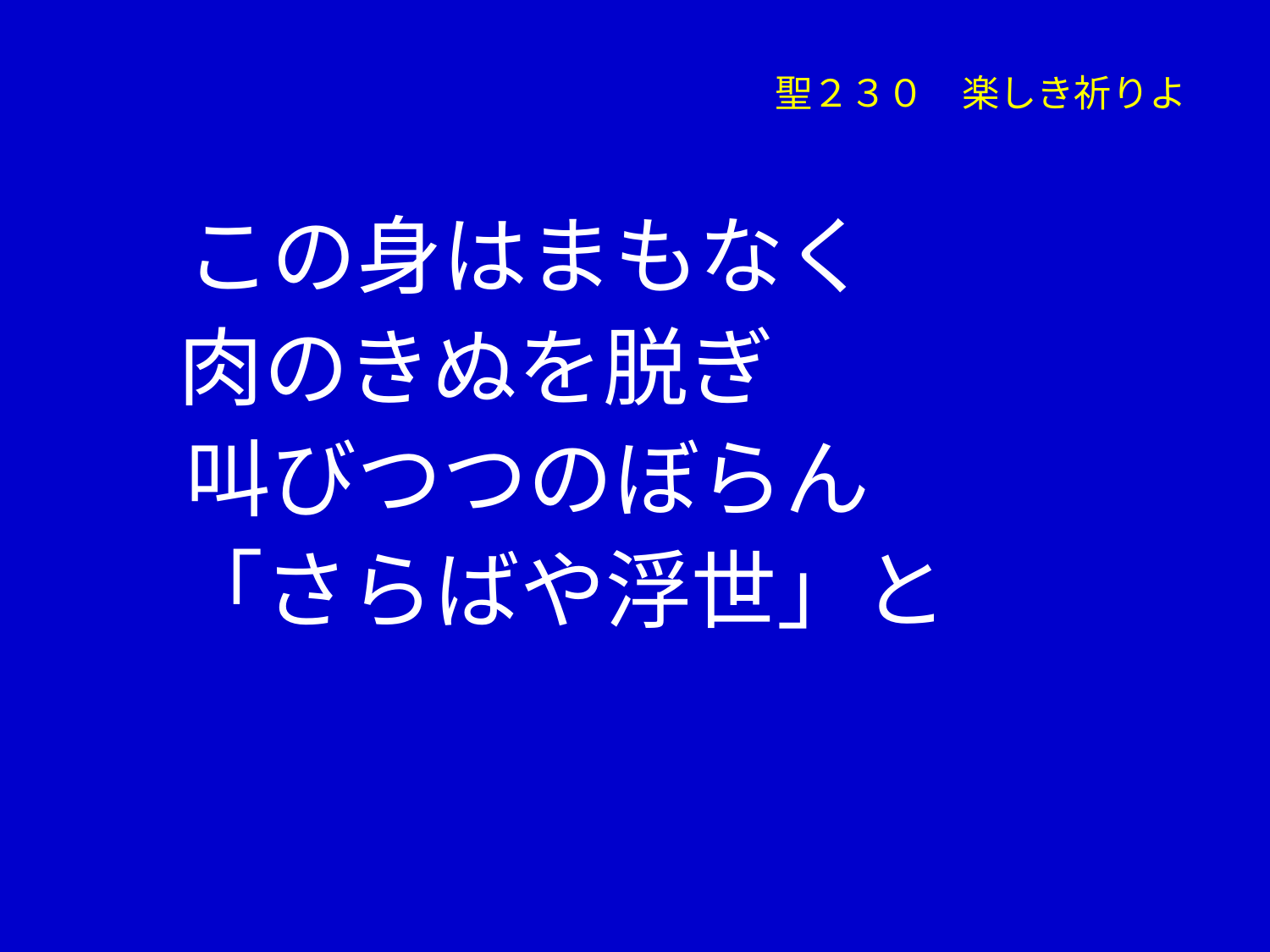

聖２３０　楽しき祈りよ
　 この身はまもなく
    肉のきぬを脱ぎ
　 叫びつつのぼらん
    「さらばや浮世」と